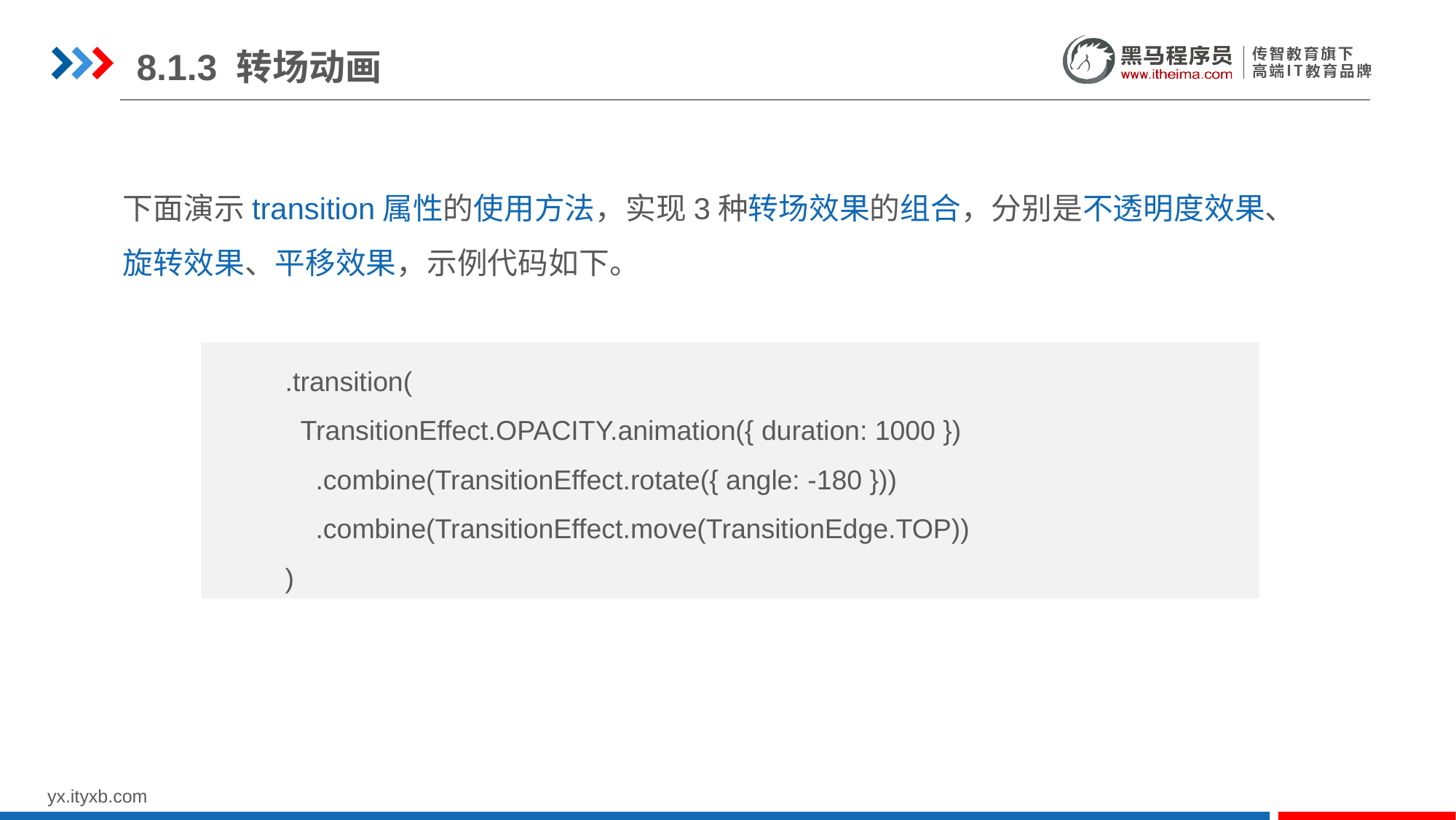

8.1.3 转场动画
下面演示transition属性的使用方法，实现3种转场效果的组合，分别是不透明度效果、
旋转效果、平移效果，示例代码如下。
.transition(
  TransitionEffect.OPACITY.animation({ duration: 1000 })
    .combine(TransitionEffect.rotate({ angle: -180 }))
    .combine(TransitionEffect.move(TransitionEdge.TOP))
)